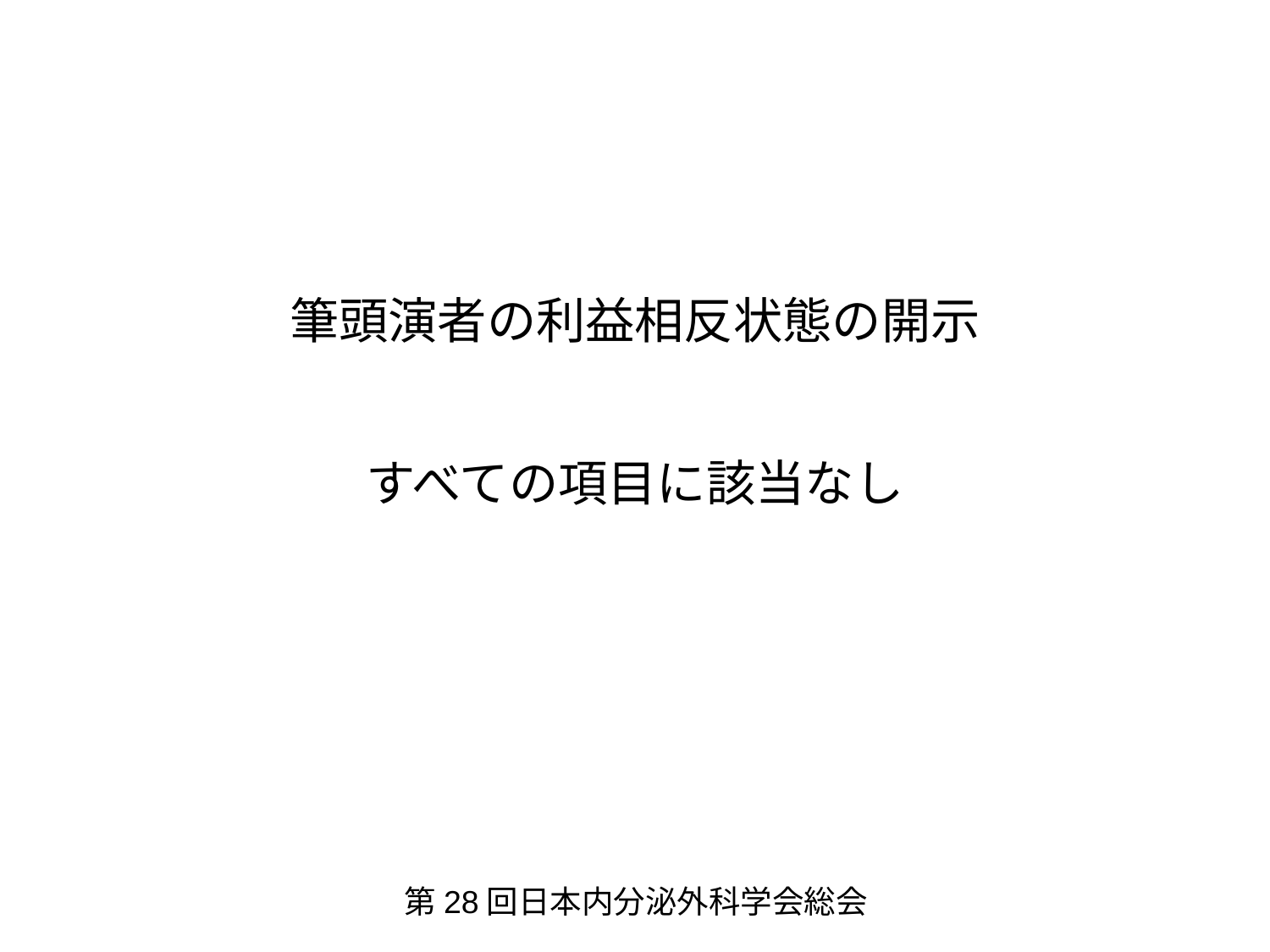

筆頭演者の利益相反状態の開示
すべての項目に該当なし
第28回日本内分泌外科学会総会